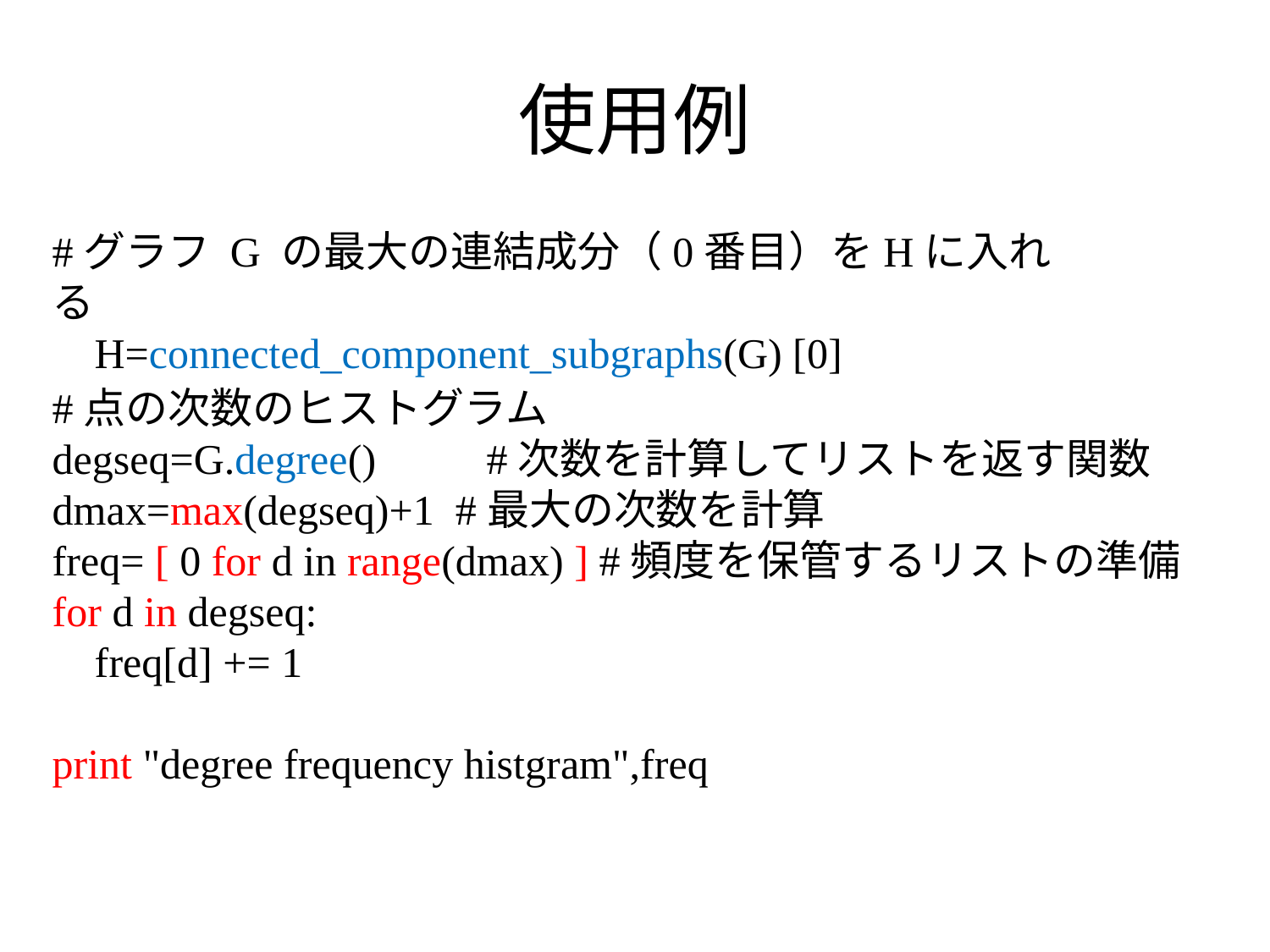

# 使用例
#グラフ G の最大の連結成分（0番目）をHに入れる
    H=connected_component_subgraphs(G) [0]
#点の次数のヒストグラム
degseq=G.degree()　     #次数を計算してリストを返す関数
dmax=max(degseq)+1  #最大の次数を計算
freq= [ 0 for d in range(dmax) ] #頻度を保管するリストの準備
for d in degseq:
    freq[d] += 1

print "degree frequency histgram",freq